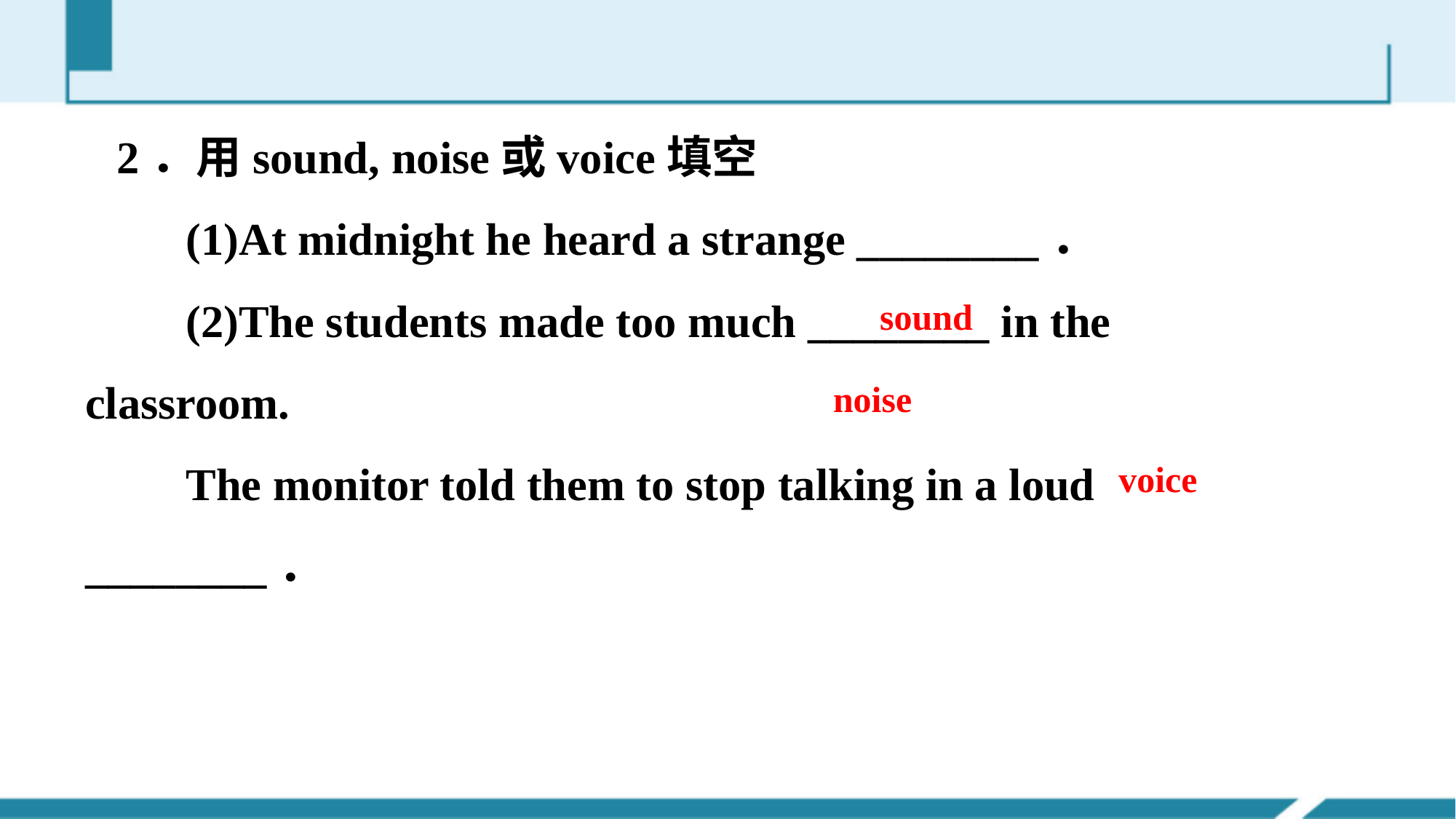

#
2．用sound, noise或voice填空
      (1)At midnight he heard a strange ________．
      (2)The students made too much ________ in the classroom.
      The monitor told them to stop talking in a loud ________．
sound
noise
voice